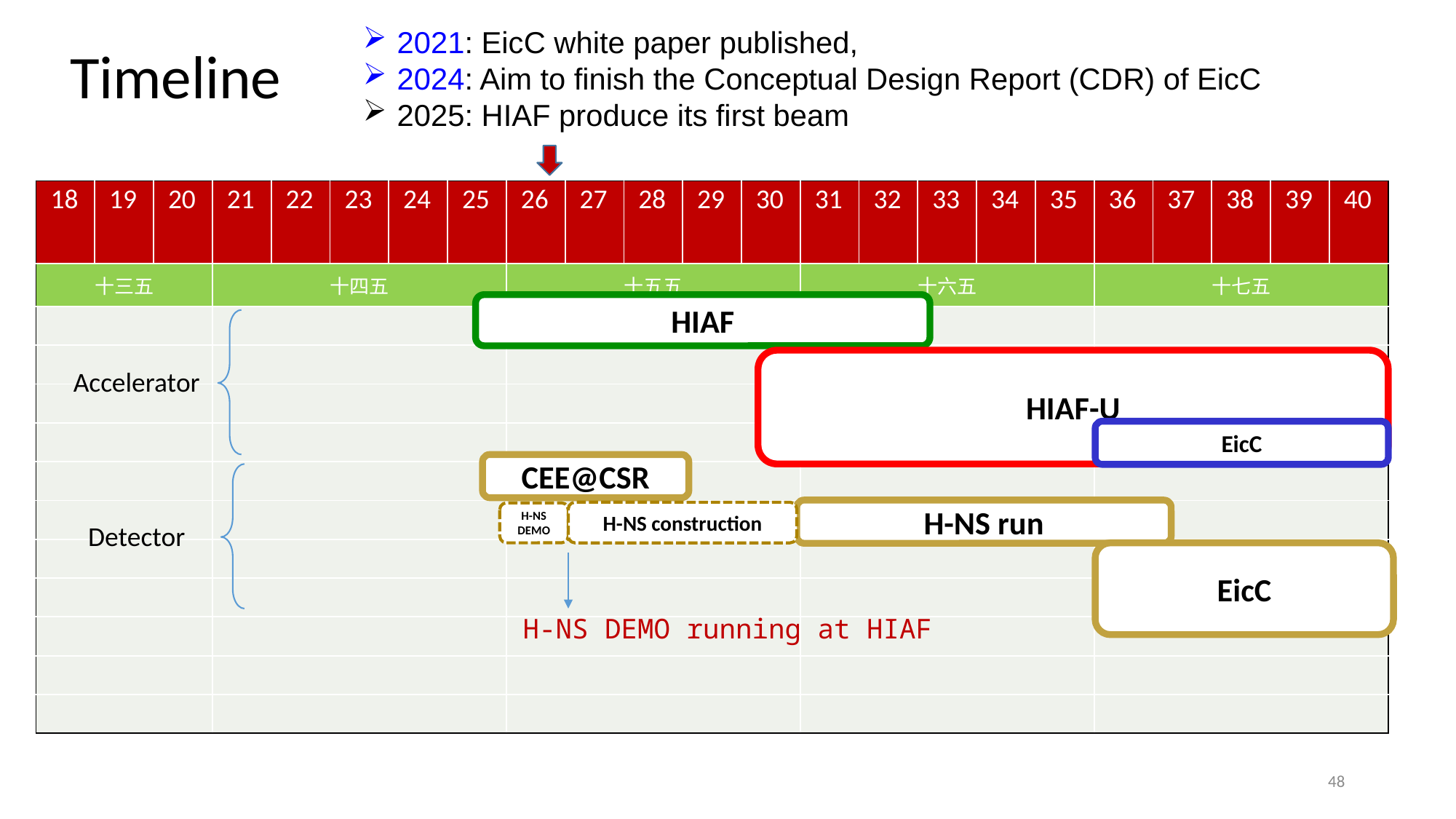

# Timeline
2021: EicC white paper published,
2024: Aim to finish the Conceptual Design Report (CDR) of EicC
2025: HIAF produce its first beam

| 18 | 19 | 20 | 21 | 22 | 23 | 24 | 25 | 26 | 27 | 28 | 29 | 30 | 31 | 32 | 33 | 34 | 35 | 36 | 37 | 38 | 39 | 40 |
| --- | --- | --- | --- | --- | --- | --- | --- | --- | --- | --- | --- | --- | --- | --- | --- | --- | --- | --- | --- | --- | --- | --- |
| 十三五 |  |  | 十四五 |  |  |  |  | 十五五 |  |  |  |  | 十六五 |  |  |  |  | 十七五 |  |  |  |  |
|  |  |  |  |  |  |  |  |  |  |  |  |  |  |  |  |  |  |  |  |  |  |  |
|  |  |  |  |  |  |  |  |  |  |  |  |  |  |  |  |  |  |  |  |  |  |  |
|  |  |  |  |  |  |  |  |  |  |  |  |  |  |  |  |  |  |  |  |  |  |  |
|  |  |  |  |  |  |  |  |  |  |  |  |  |  |  |  |  |  |  |  |  |  |  |
|  |  |  |  |  |  |  |  |  |  |  |  |  |  |  |  |  |  |  |  |  |  |  |
|  |  |  |  |  |  |  |  |  |  |  |  |  |  |  |  |  |  |  |  |  |  |  |
|  |  |  |  |  |  |  |  |  |  |  |  |  |  |  |  |  |  |  |  |  |  |  |
|  |  |  |  |  |  |  |  |  |  |  |  |  |  |  |  |  |  |  |  |  |  |  |
|  |  |  |  |  |  |  |  |  |  |  |  |  |  |  |  |  |  |  |  |  |  |  |
|  |  |  |  |  |  |  |  |  |  |  |  |  |  |  |  |  |  |  |  |  |  |  |
|  |  |  |  |  |  |  |  |  |  |  |  |  |  |  |  |  |  |  |  |  |  |  |
HIAF

HIAF-U
Accelerator
EicC
CEE@CSR

H-NS run
H-NS construction
H-NS DEMO
Detector
EicC
H-NS DEMO running at HIAF
48